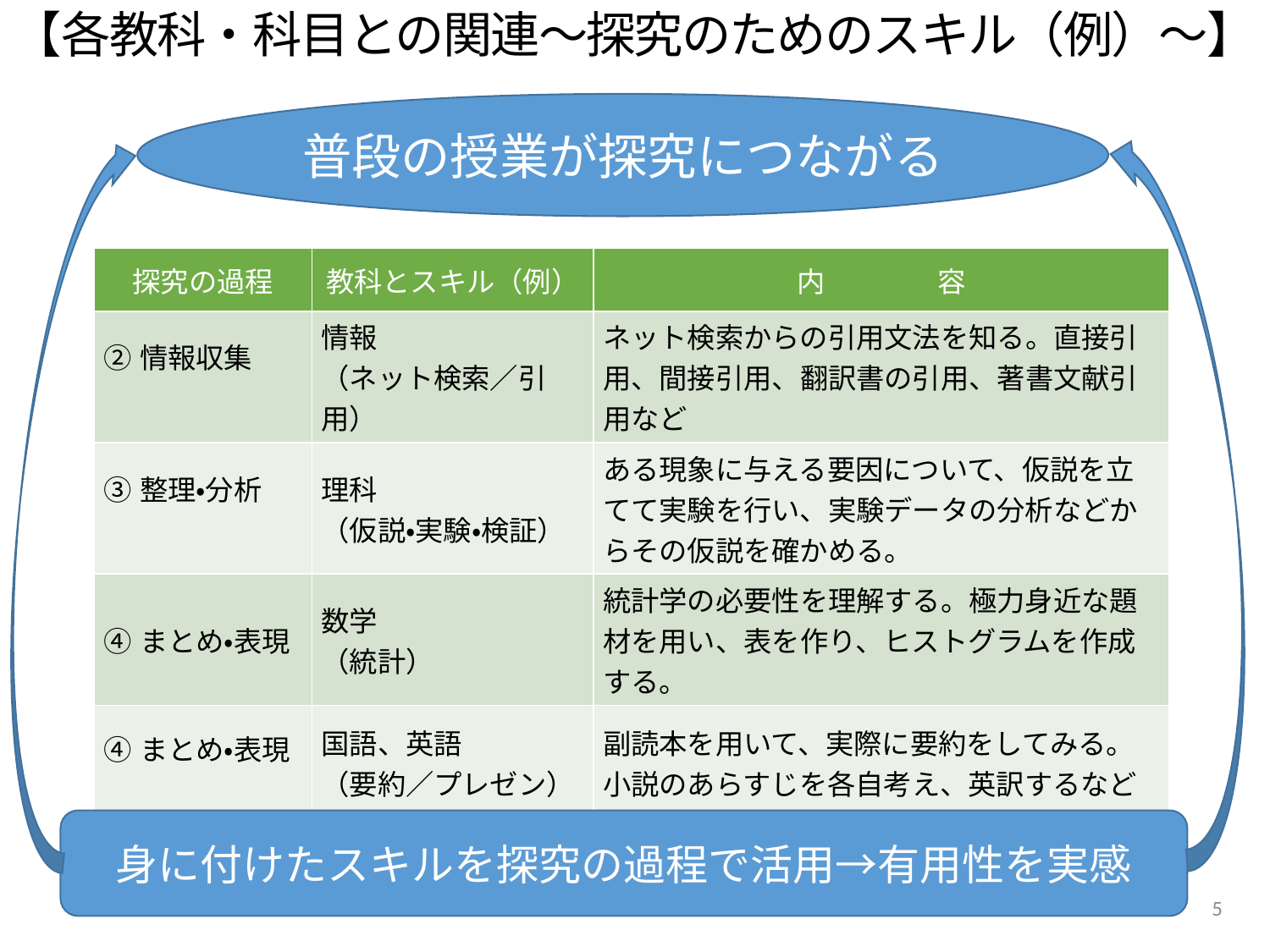

【各教科・科目との関連～探究のためのスキル（例）～】
普段の授業が探究につながる

| 探究の過程 | 教科とスキル（例） | 内　　　　容 |
| --- | --- | --- |
| ②情報収集 | 情報 （ネット検索／引用） | ネット検索からの引用文法を知る。直接引用、間接引用、翻訳書の引用、著書文献引用など |
| ③整理・分析 | 理科 （仮説・実験・検証） | ある現象に与える要因について、仮説を立てて実験を行い、実験データの分析などからその仮説を確かめる。 |
| ④まとめ・表現 | 数学 （統計） | 統計学の必要性を理解する。極力身近な題材を用い、表を作り、ヒストグラムを作成する。 |
| ④まとめ・表現 | 国語、英語 （要約／プレゼン） | 副読本を用いて、実際に要約をしてみる。小説のあらすじを各自考え、英訳するなど |
身に付けたスキルを探究の過程で活用→有用性を実感
5